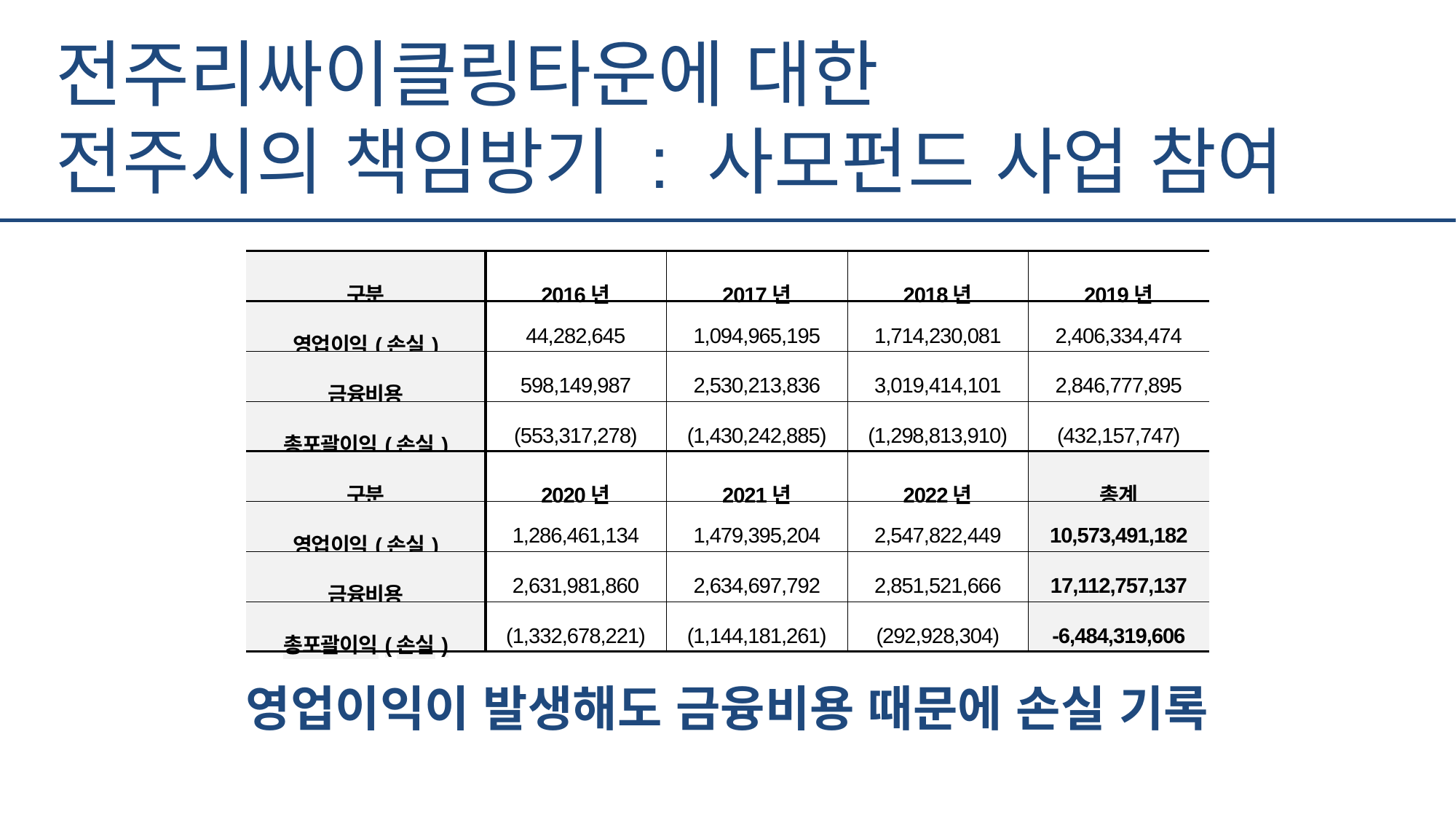

전주리싸이클링타운에 대한
전주시의 책임방기 : 사모펀드 사업 참여
| 구분 | 2016년 | 2017년 | 2018년 | 2019년 |
| --- | --- | --- | --- | --- |
| 영업이익(손실) | 44,282,645 | 1,094,965,195 | 1,714,230,081 | 2,406,334,474 |
| 금융비용 | 598,149,987 | 2,530,213,836 | 3,019,414,101 | 2,846,777,895 |
| 총포괄이익(손실) | (553,317,278) | (1,430,242,885) | (1,298,813,910) | (432,157,747) |
| 구분 | 2020년 | 2021년 | 2022년 | 총계 |
| 영업이익(손실) | 1,286,461,134 | 1,479,395,204 | 2,547,822,449 | 10,573,491,182 |
| 금융비용 | 2,631,981,860 | 2,634,697,792 | 2,851,521,666 | 17,112,757,137 |
| 총포괄이익(손실) | (1,332,678,221) | (1,144,181,261) | (292,928,304) | -6,484,319,606 |

영업이익이 발생해도 금융비용 때문에 손실 기록